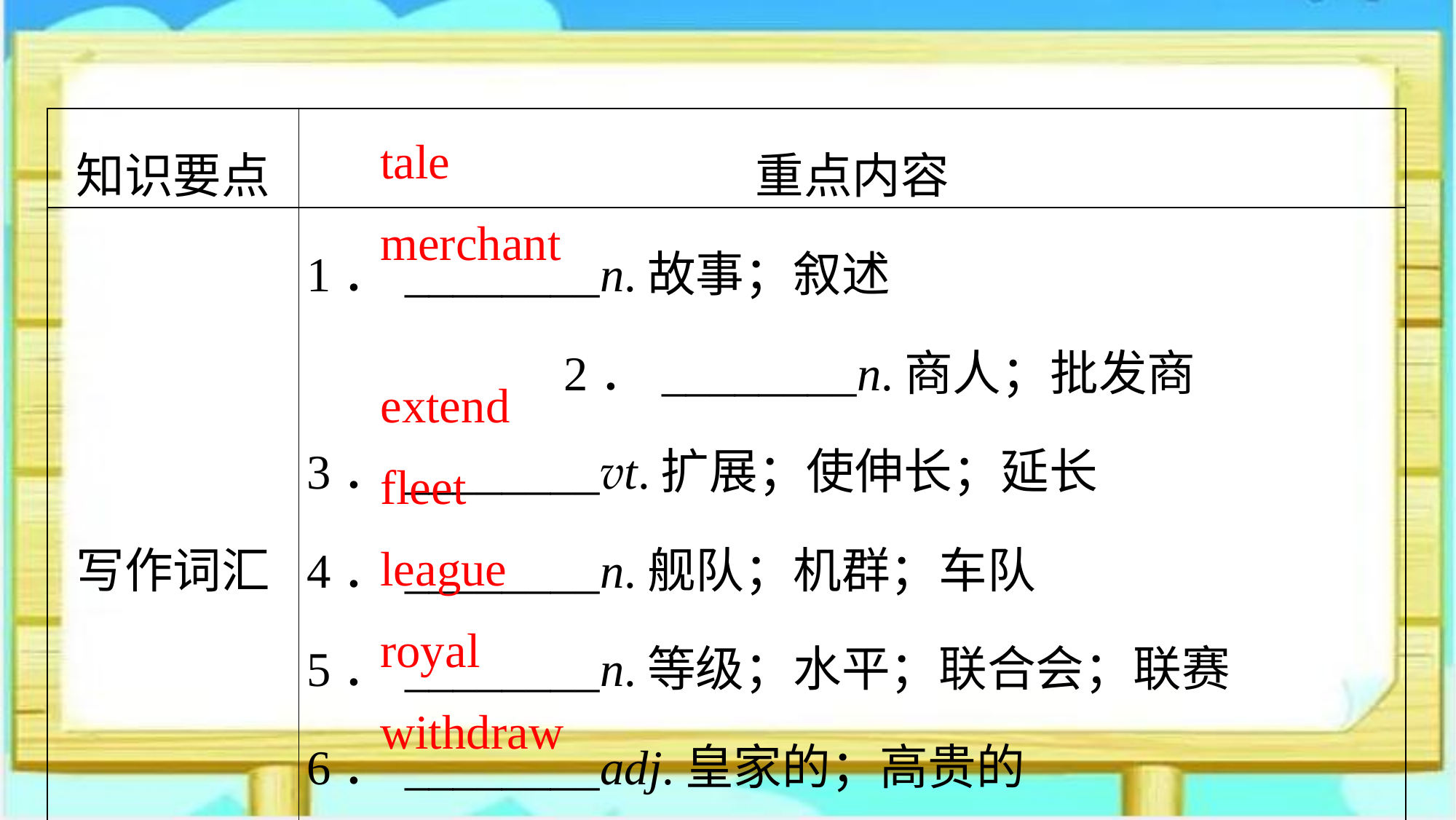

| 知识要点 | 重点内容 |
| --- | --- |
| 写作词汇 | 1．\_\_\_\_\_\_\_\_n.故事；叙述　　　　　　　　　　　　　　　2．\_\_\_\_\_\_\_\_n.商人；批发商 3．\_\_\_\_\_\_\_\_vt.扩展；使伸长；延长 4．\_\_\_\_\_\_\_\_n.舰队；机群；车队 5．\_\_\_\_\_\_\_\_n.等级；水平；联合会；联赛 6．\_\_\_\_\_\_\_\_adj.皇家的；高贵的 7．\_\_\_\_\_\_\_\_vt.(使)撤回；撤离 |
tale
merchant
extend
fleet
league
royal
withdraw